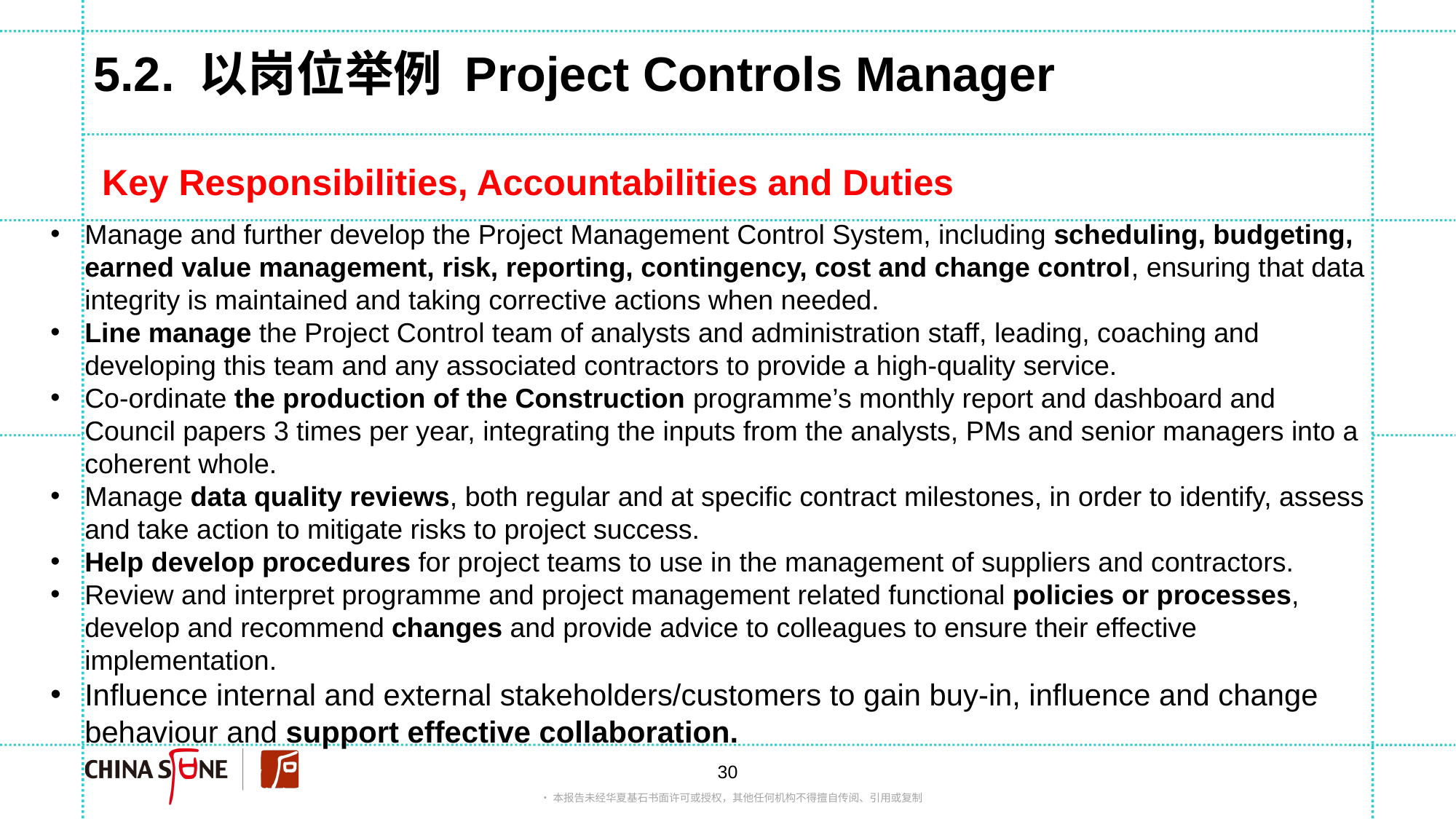

# 5.2. 以岗位举例 Project Controls Manager
Key Responsibilities, Accountabilities and Duties
Manage and further develop the Project Management Control System, including scheduling, budgeting, earned value management, risk, reporting, contingency, cost and change control, ensuring that data integrity is maintained and taking corrective actions when needed.
Line manage the Project Control team of analysts and administration staff, leading, coaching and developing this team and any associated contractors to provide a high-quality service.
Co-ordinate the production of the Construction programme’s monthly report and dashboard and Council papers 3 times per year, integrating the inputs from the analysts, PMs and senior managers into a coherent whole.
Manage data quality reviews, both regular and at specific contract milestones, in order to identify, assess and take action to mitigate risks to project success.
Help develop procedures for project teams to use in the management of suppliers and contractors.
Review and interpret programme and project management related functional policies or processes, develop and recommend changes and provide advice to colleagues to ensure their effective implementation.
Influence internal and external stakeholders/customers to gain buy-in, influence and change behaviour and support effective collaboration.